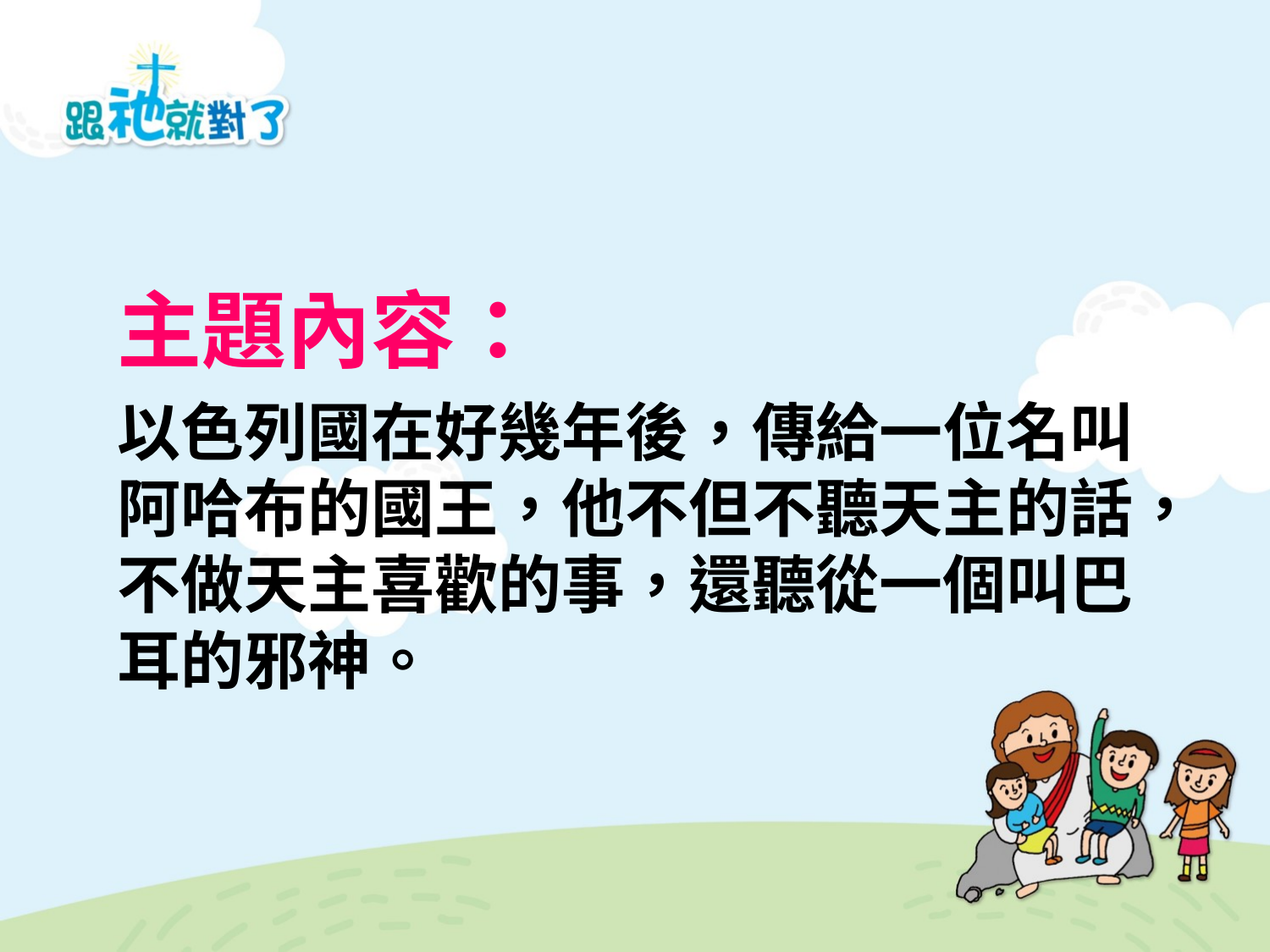

主題內容：
以色列國在好幾年後，傳給一位名叫阿哈布的國王，他不但不聽天主的話，不做天主喜歡的事，還聽從一個叫巴耳的邪神。